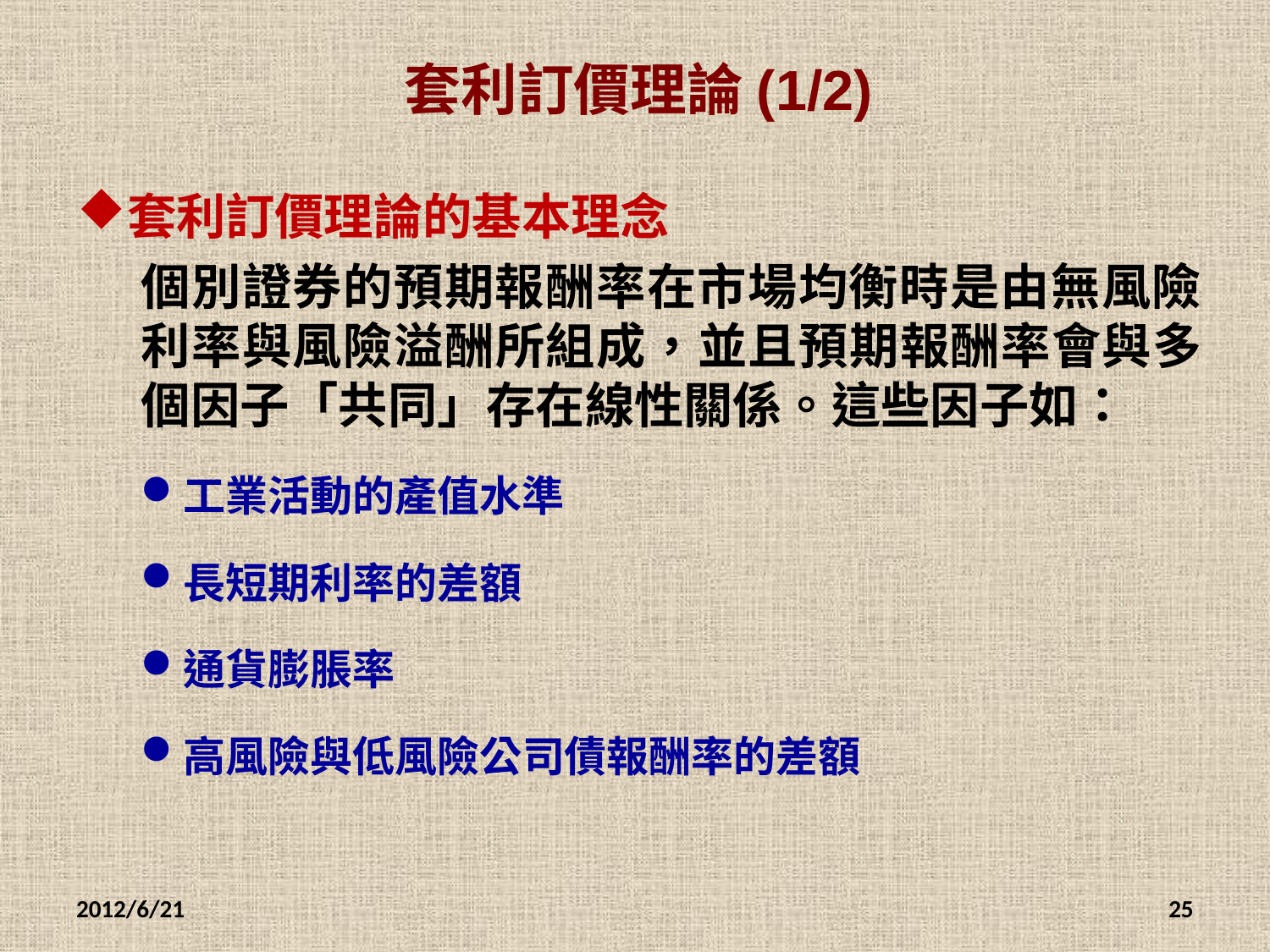

# 套利訂價理論(1/2)
套利訂價理論的基本理念
個別證券的預期報酬率在市場均衡時是由無風險利率與風險溢酬所組成，並且預期報酬率會與多個因子「共同」存在線性關係。這些因子如：
工業活動的產值水準
長短期利率的差額
通貨膨脹率
高風險與低風險公司債報酬率的差額

2012/6/21
25